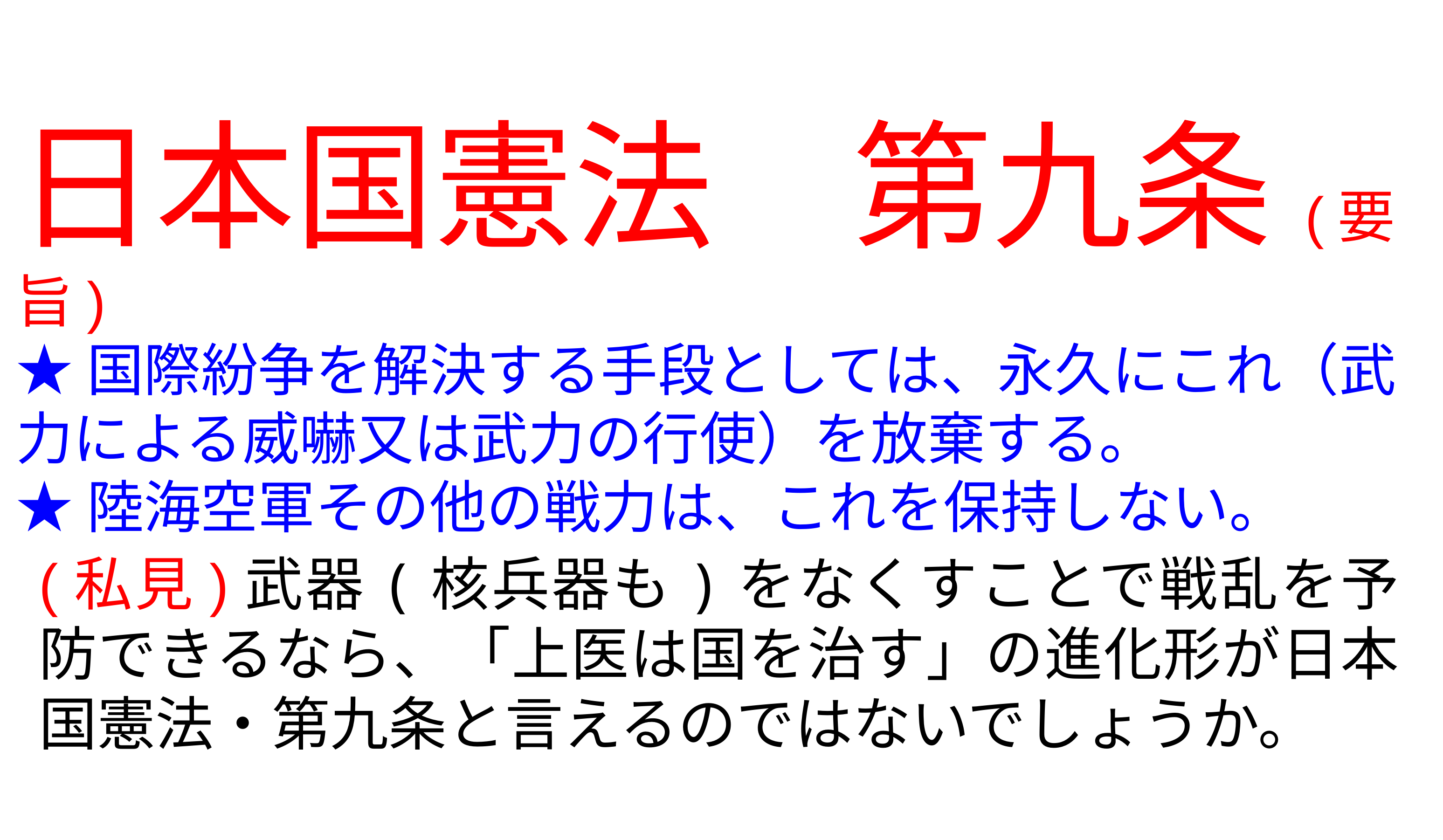

日本国憲法　第九条(要旨)
★国際紛争を解決する手段としては、永久にこれ（武力による威嚇又は武力の行使）を放棄する。
★陸海空軍その他の戦力は、これを保持しない。
(私見)武器(核兵器も)をなくすことで戦乱を予防できるなら、「上医は国を治す」の進化形が日本国憲法・第九条と言えるのではないでしょうか。